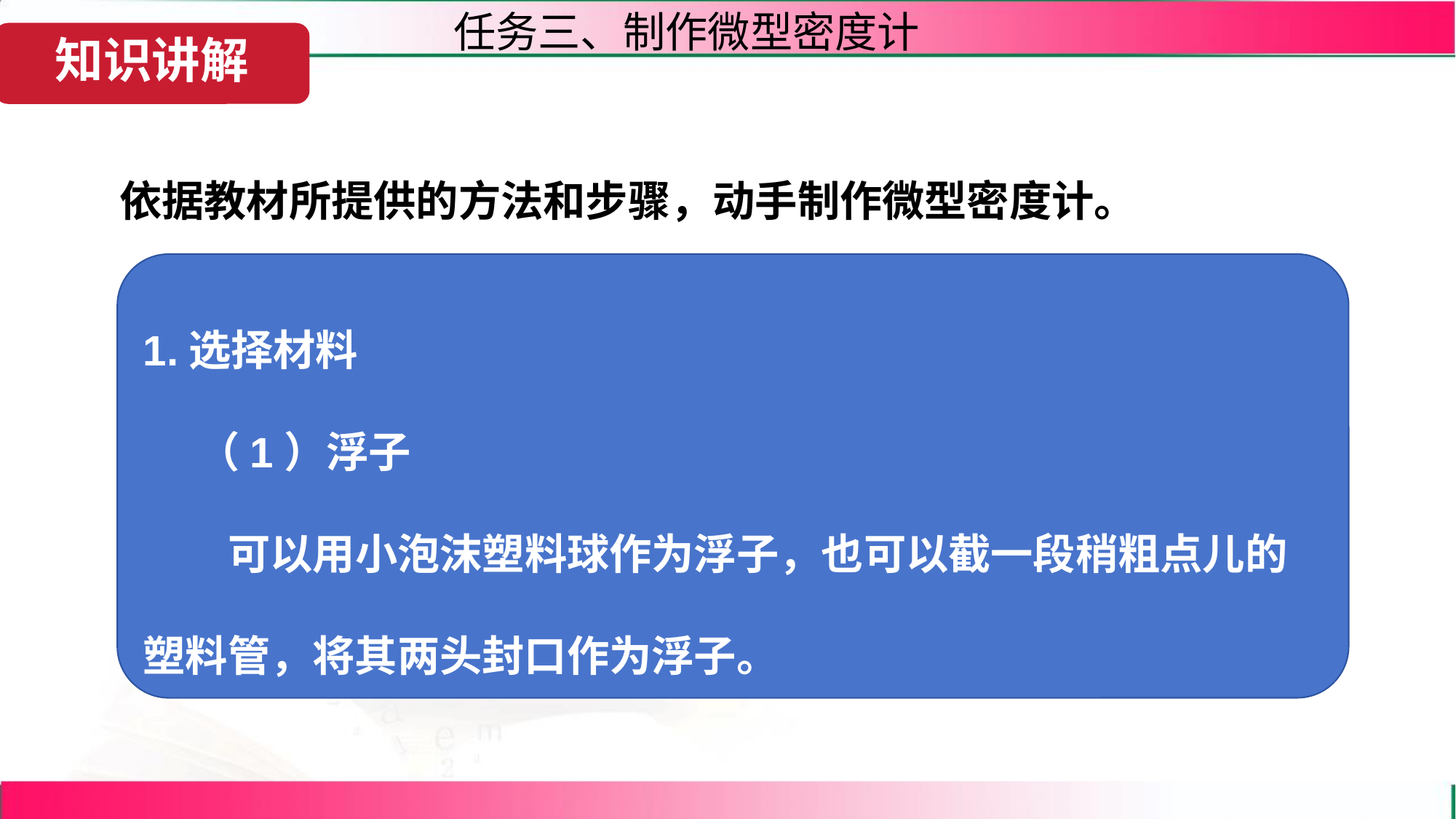

任务三、制作微型密度计
依据教材所提供的方法和步骤，动手制作微型密度计。
1.选择材料
（1）浮子
可以用小泡沫塑料球作为浮子，也可以截一段稍粗点儿的塑料管，将其两头封口作为浮子。